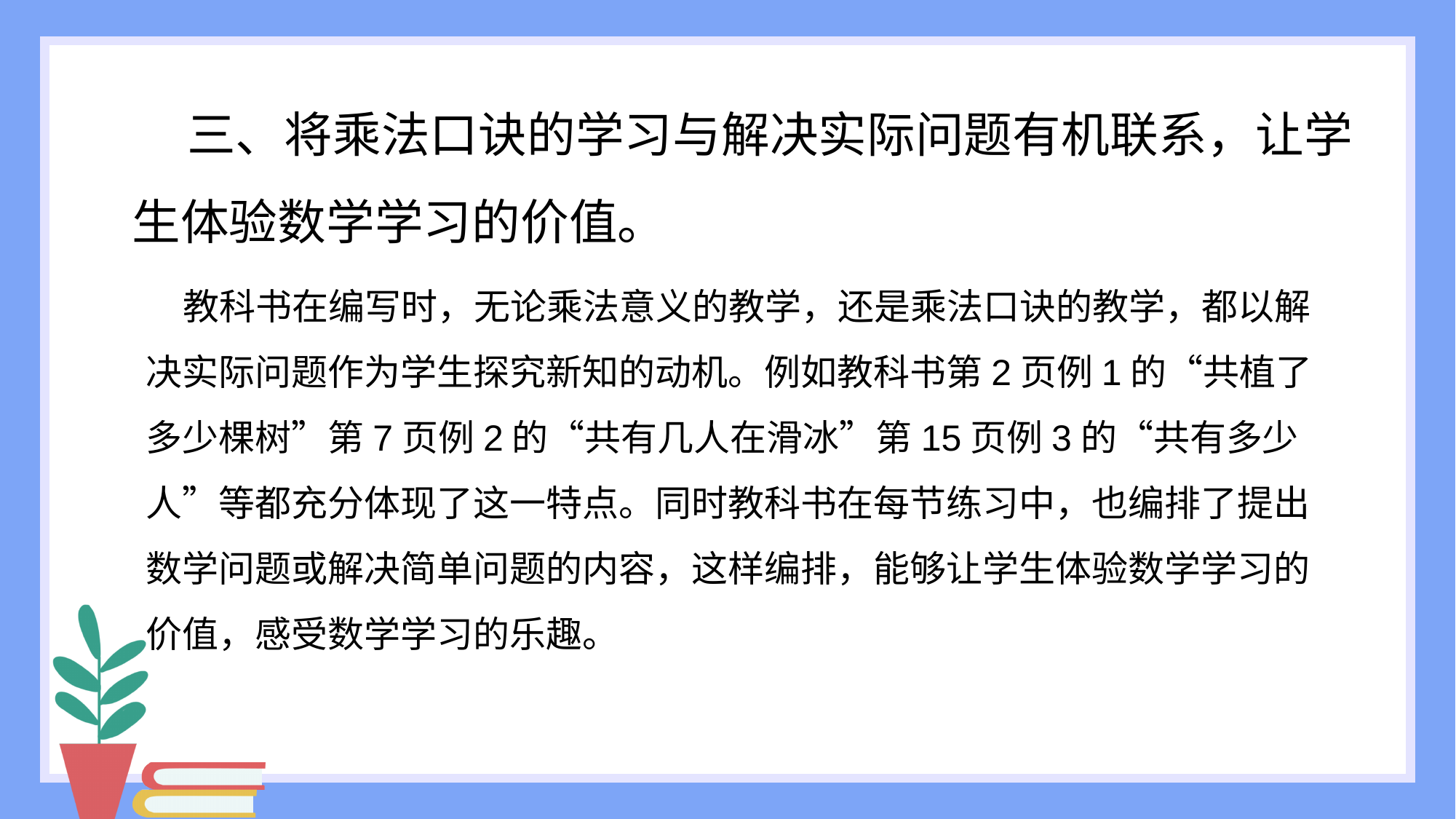

三、将乘法口诀的学习与解决实际问题有机联系，让学生体验数学学习的价值。
    教科书在编写时，无论乘法意义的教学，还是乘法口诀的教学，都以解决实际问题作为学生探究新知的动机。例如教科书第2页例1的“共植了多少棵树”第7页例2的“共有几人在滑冰”第15页例3的“共有多少人”等都充分体现了这一特点。同时教科书在每节练习中，也编排了提出数学问题或解决简单问题的内容，这样编排，能够让学生体验数学学习的价值，感受数学学习的乐趣。